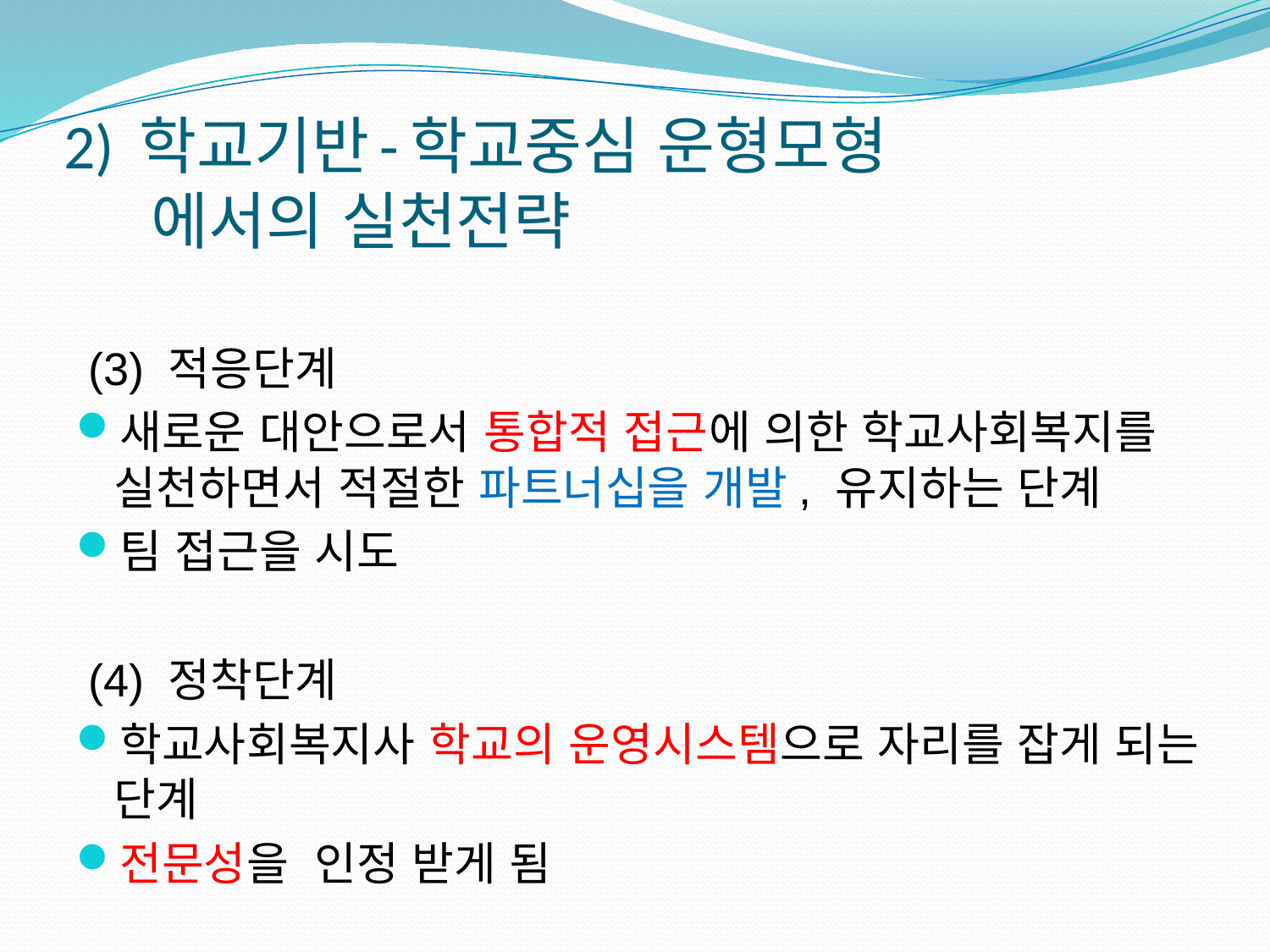

# 2) 학교기반-학교중심 운형모형 에서의 실천전략

 (3) 적응단계
새로운 대안으로서 통합적 접근에 의한 학교사회복지를 실천하면서 적절한 파트너십을 개발, 유지하는 단계
팀 접근을 시도

 (4) 정착단계
학교사회복지사 학교의 운영시스템으로 자리를 잡게 되는 단계
전문성을  인정 받게 됨